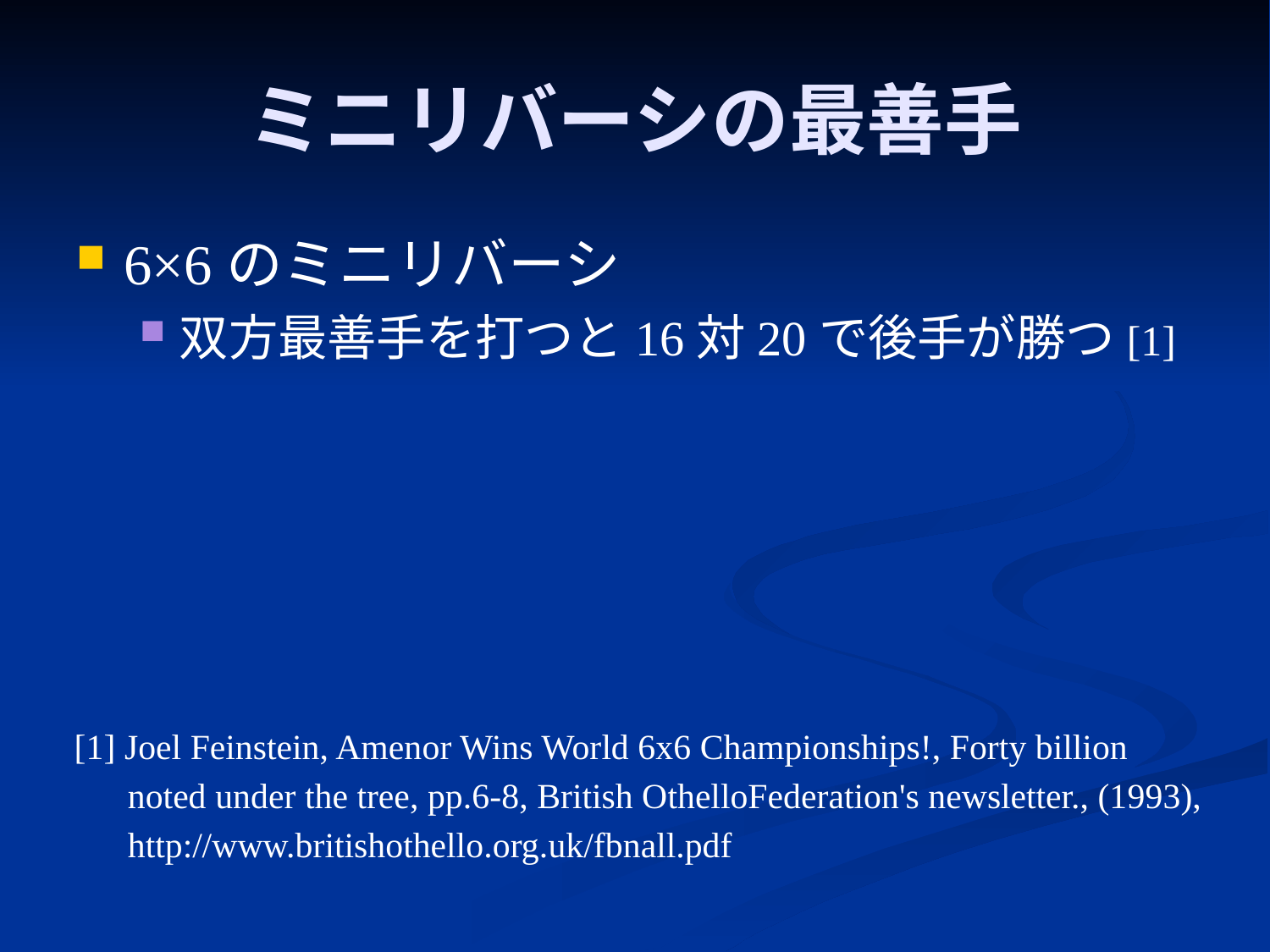

# ミニリバーシの最善手
6×6のミニリバーシ
双方最善手を打つと16対20で後手が勝つ[1]
[1] Joel Feinstein, Amenor Wins World 6x6 Championships!, Forty billion
      noted under the tree, pp.6-8, British OthelloFederation's newsletter., (1993),
      http://www.britishothello.org.uk/fbnall.pdf